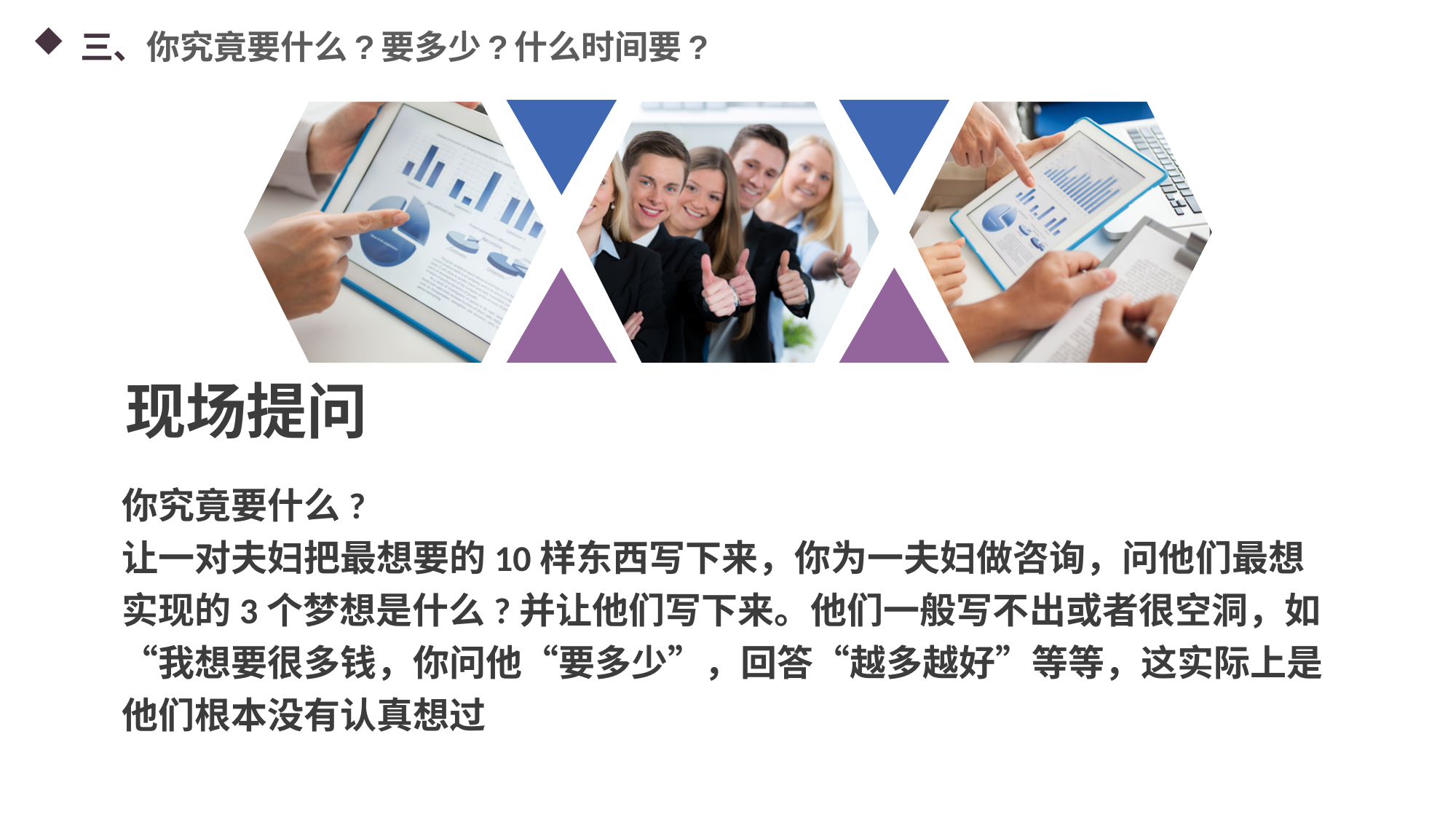

# 三、你究竟要什么?要多少?什么时间要?

现场提问
你究竟要什么?
让一对夫妇把最想要的10样东西写下来，你为一夫妇做咨询，问他们最想实现的3个梦想是什么?并让他们写下来。他们一般写不出或者很空洞，如“我想要很多钱，你问他“要多少”，回答“越多越好”等等，这实际上是他们根本没有认真想过